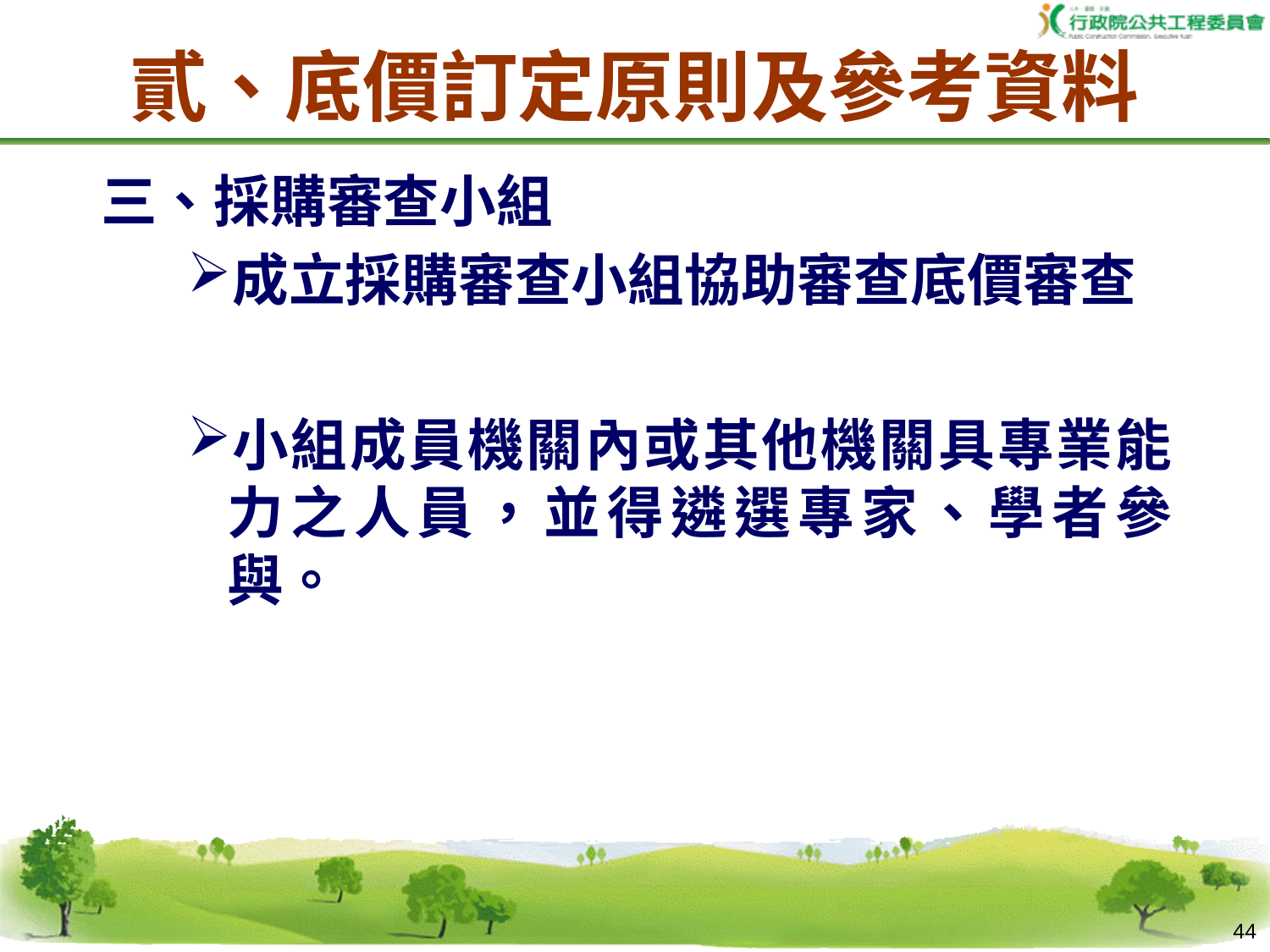

貳、底價訂定原則及參考資料
三、採購審查小組
成立採購審查小組協助審查底價審查

小組成員機關內或其他機關具專業能力之人員，並得遴選專家、學者參與。

44